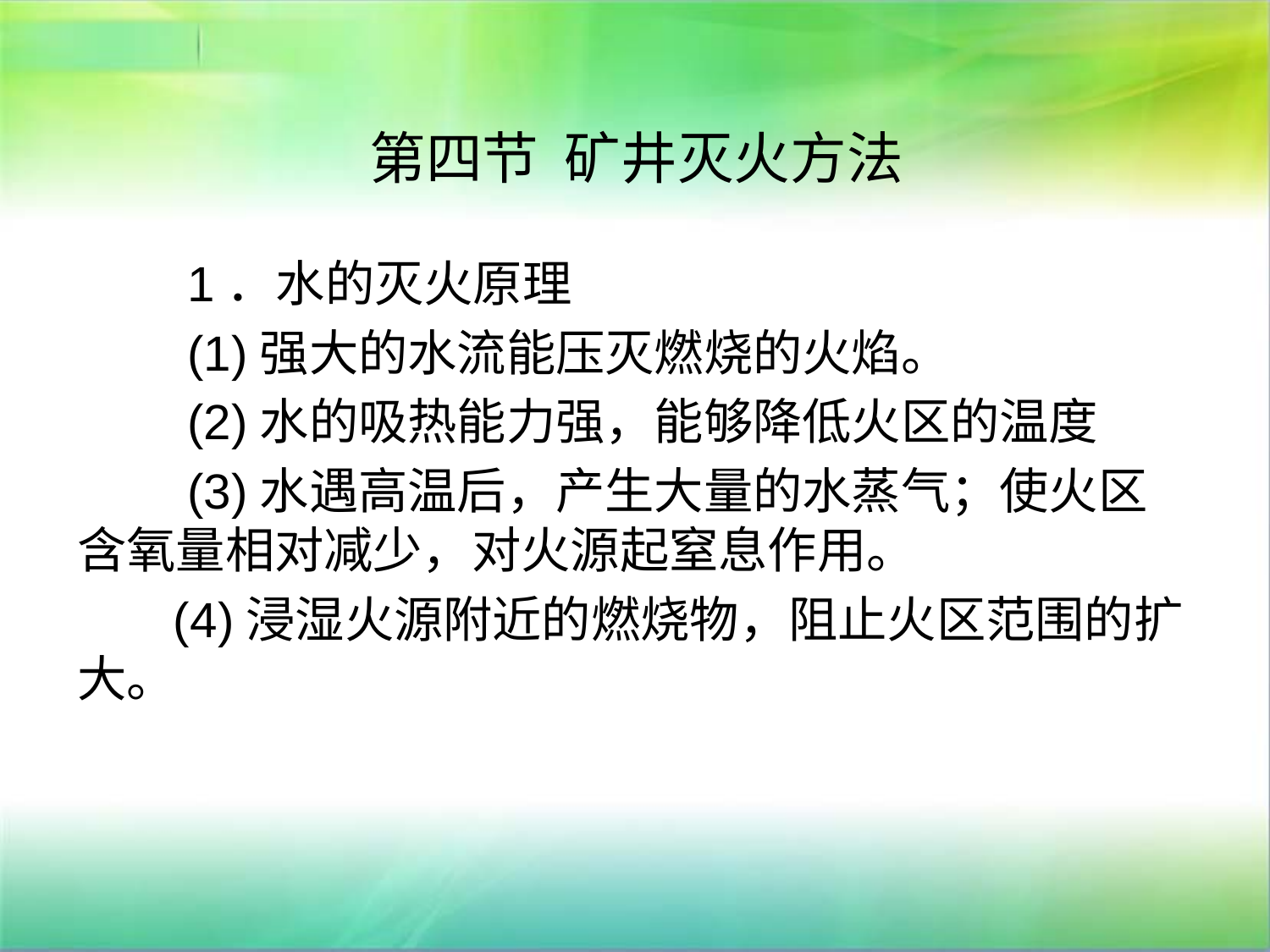

# 第四节  矿井灭火方法
        1．水的灭火原理
        (1)强大的水流能压灭燃烧的火焰。
        (2)水的吸热能力强，能够降低火区的温度
        (3)水遇高温后，产生大量的水蒸气；使火区含氧量相对减少，对火源起窒息作用。
       (4)浸湿火源附近的燃烧物，阻止火区范围的扩大。